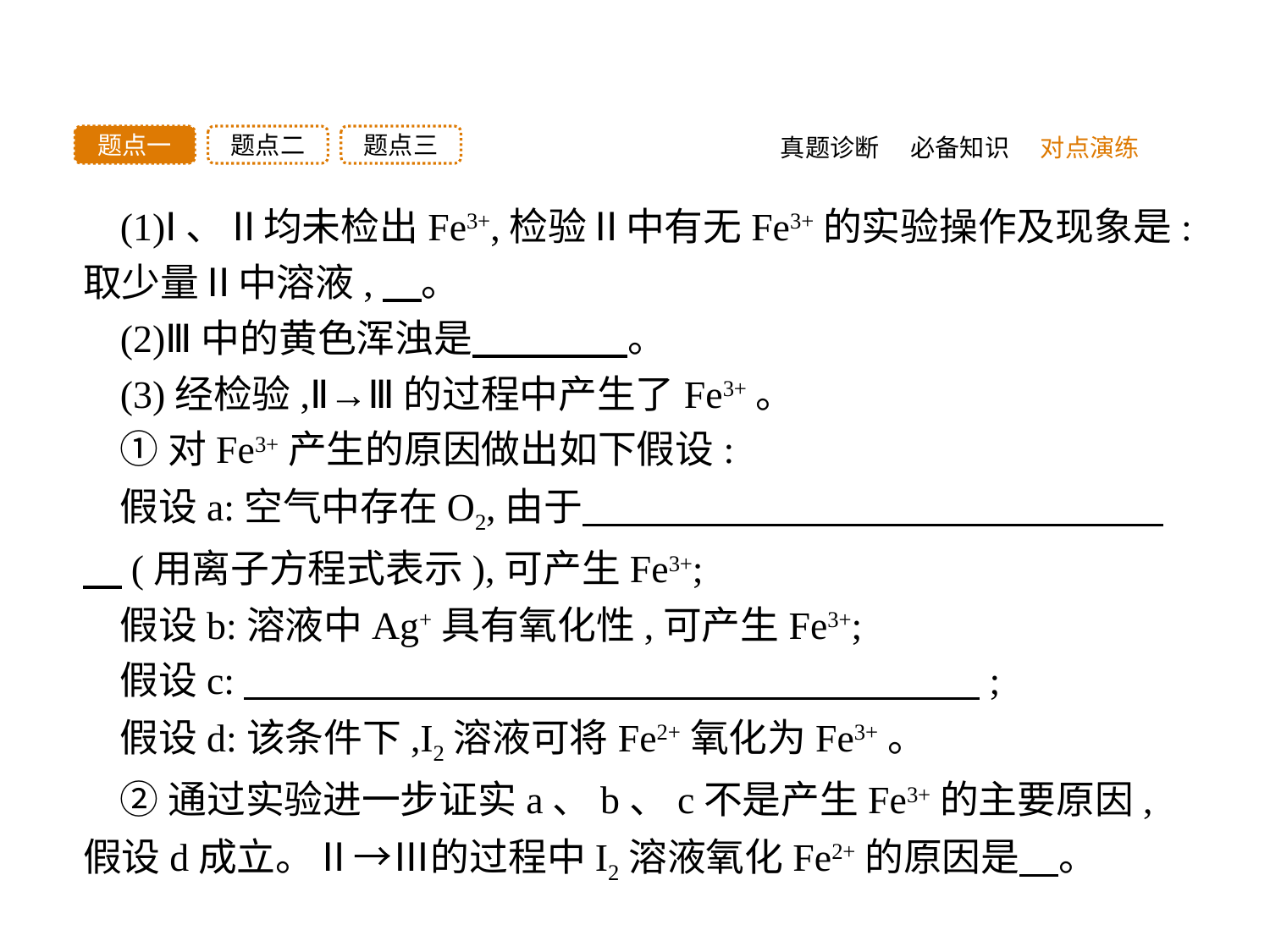

题点三
题点二
题点一
真题诊断
必备知识
对点演练
(1)Ⅰ、Ⅱ均未检出Fe3+,检验Ⅱ中有无Fe3+的实验操作及现象是:取少量Ⅱ中溶液,　。
(2)Ⅲ中的黄色浑浊是　　　　。
(3)经检验,Ⅱ→Ⅲ的过程中产生了Fe3+。
①对Fe3+产生的原因做出如下假设:
假设a:空气中存在O2,由于　　　　　　　　　　　　　　　　(用离子方程式表示),可产生Fe3+;
假设b:溶液中Ag+具有氧化性,可产生Fe3+;
假设c:　　　　　　　　　　　　　　　　　　　;
假设d:该条件下,I2溶液可将Fe2+氧化为Fe3+。
②通过实验进一步证实a、b、c不是产生Fe3+的主要原因,假设d成立。Ⅱ→Ⅲ的过程中I2溶液氧化Fe2+的原因是　。